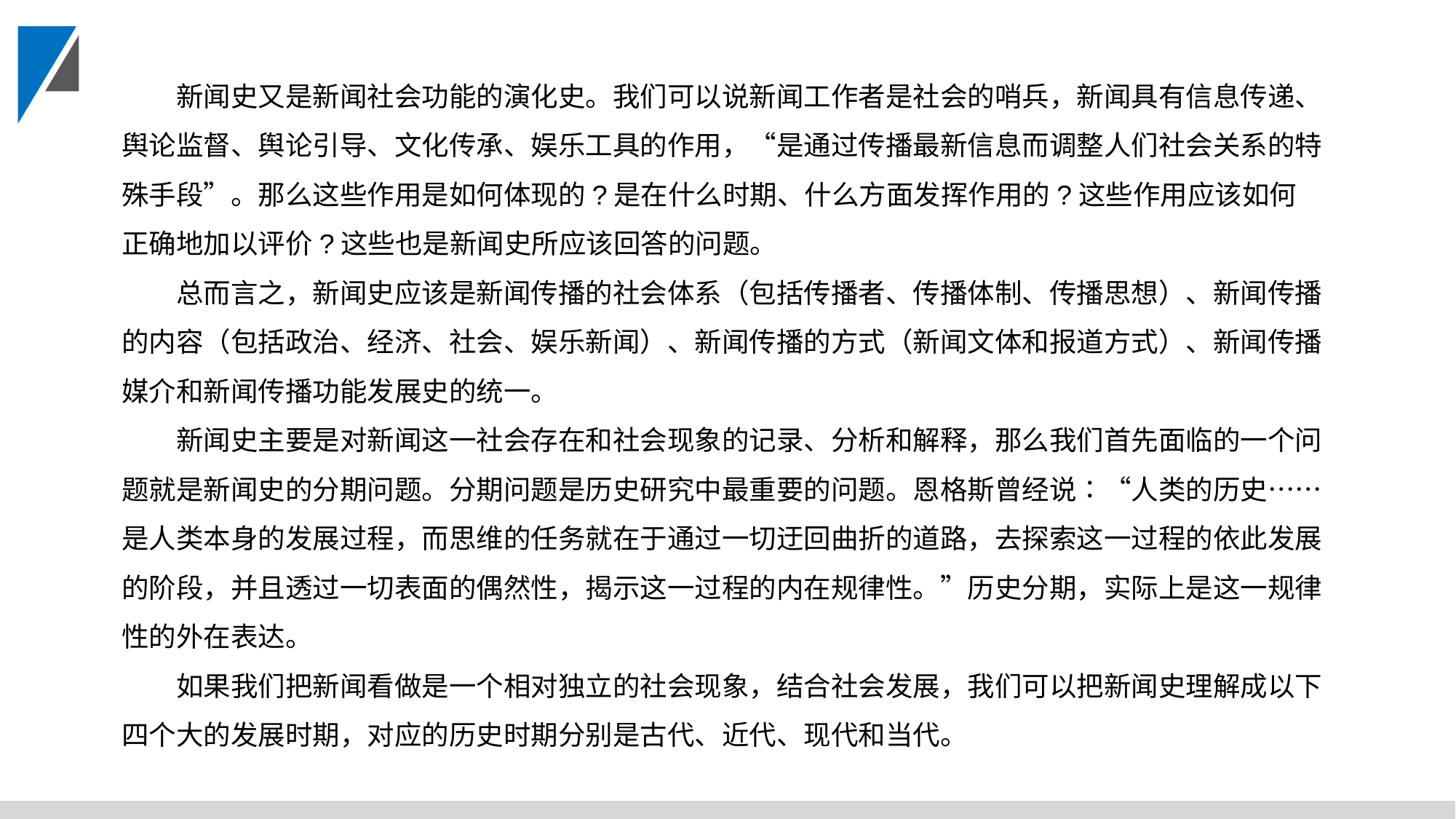

新闻史又是新闻社会功能的演化史。我们可以说新闻工作者是社会的哨兵，新闻具有信息传递、舆论监督、舆论引导、文化传承、娱乐工具的作用，“是通过传播最新信息而调整人们社会关系的特殊手段”。那么这些作用是如何体现的?是在什么时期、什么方面发挥作用的?这些作用应该如何正确地加以评价?这些也是新闻史所应该回答的问题。
总而言之，新闻史应该是新闻传播的社会体系（包括传播者、传播体制、传播思想）、新闻传播的内容（包括政治、经济、社会、娱乐新闻）、新闻传播的方式（新闻文体和报道方式）、新闻传播媒介和新闻传播功能发展史的统一。
新闻史主要是对新闻这一社会存在和社会现象的记录、分析和解释，那么我们首先面临的一个问题就是新闻史的分期问题。分期问题是历史研究中最重要的问题。恩格斯曾经说∶“人类的历史……是人类本身的发展过程，而思维的任务就在于通过一切迂回曲折的道路，去探索这一过程的依此发展的阶段，并且透过一切表面的偶然性，揭示这一过程的内在规律性。”历史分期，实际上是这一规律性的外在表达。
如果我们把新闻看做是一个相对独立的社会现象，结合社会发展，我们可以把新闻史理解成以下四个大的发展时期，对应的历史时期分别是古代、近代、现代和当代。